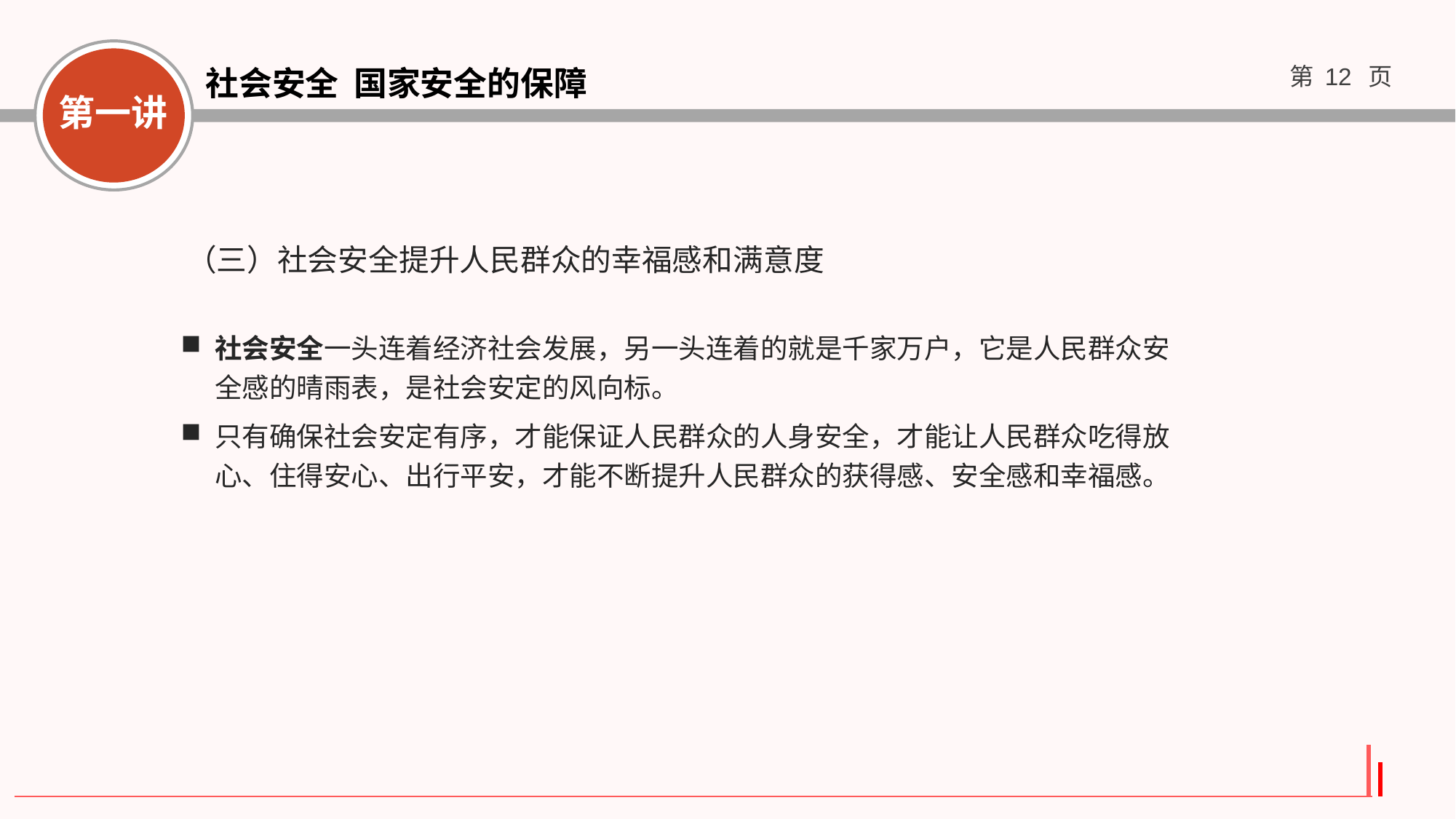

（三）社会安全提升人民群众的幸福感和满意度
社会安全一头连着经济社会发展，另一头连着的就是千家万户，它是人民群众安全感的晴雨表，是社会安定的风向标。
只有确保社会安定有序，才能保证人民群众的人身安全，才能让人民群众吃得放心、住得安心、出行平安，才能不断提升人民群众的获得感、安全感和幸福感。